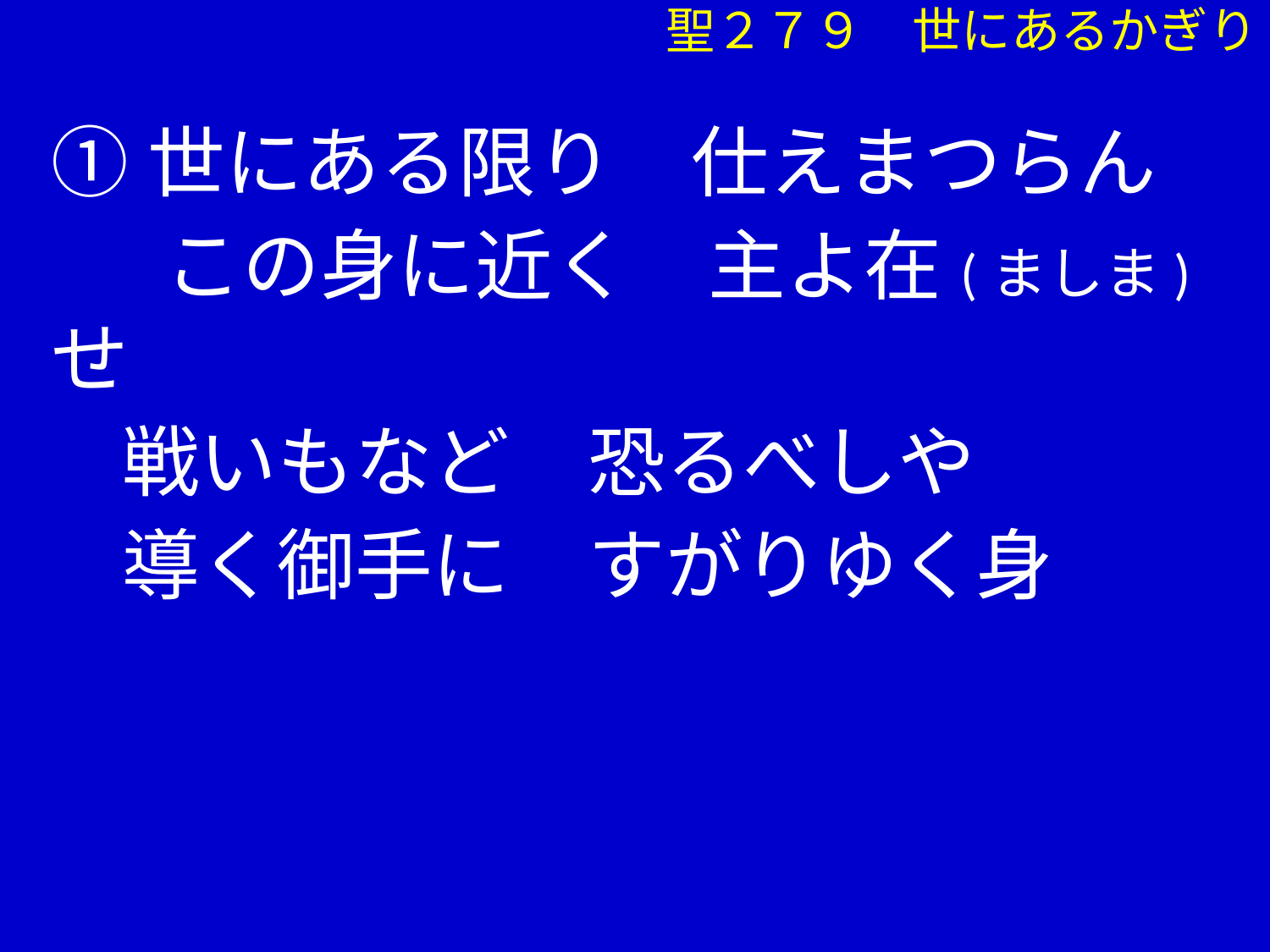

聖２７９　世にあるかぎり
①世にある限り　仕えまつらん
 　この身に近く　主よ在(ましま)せ
   戦いもなど　恐るべしや
   導く御手に　すがりゆく身